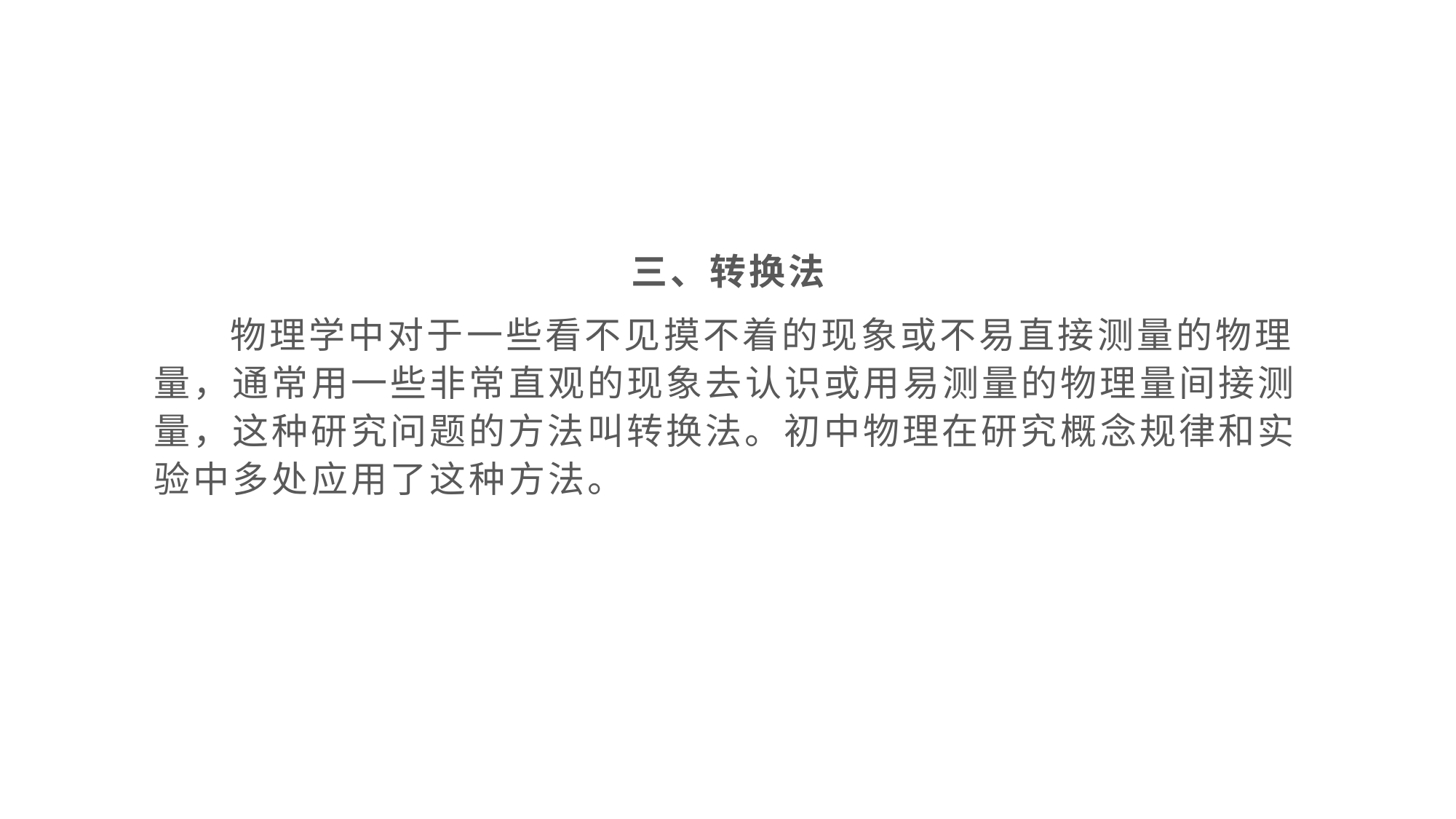

三、转换法
      物理学中对于一些看不见摸不着的现象或不易直接测量的物理量，通常用一些非常直观的现象去认识或用易测量的物理量间接测量，这种研究问题的方法叫转换法。初中物理在研究概念规律和实验中多处应用了这种方法。